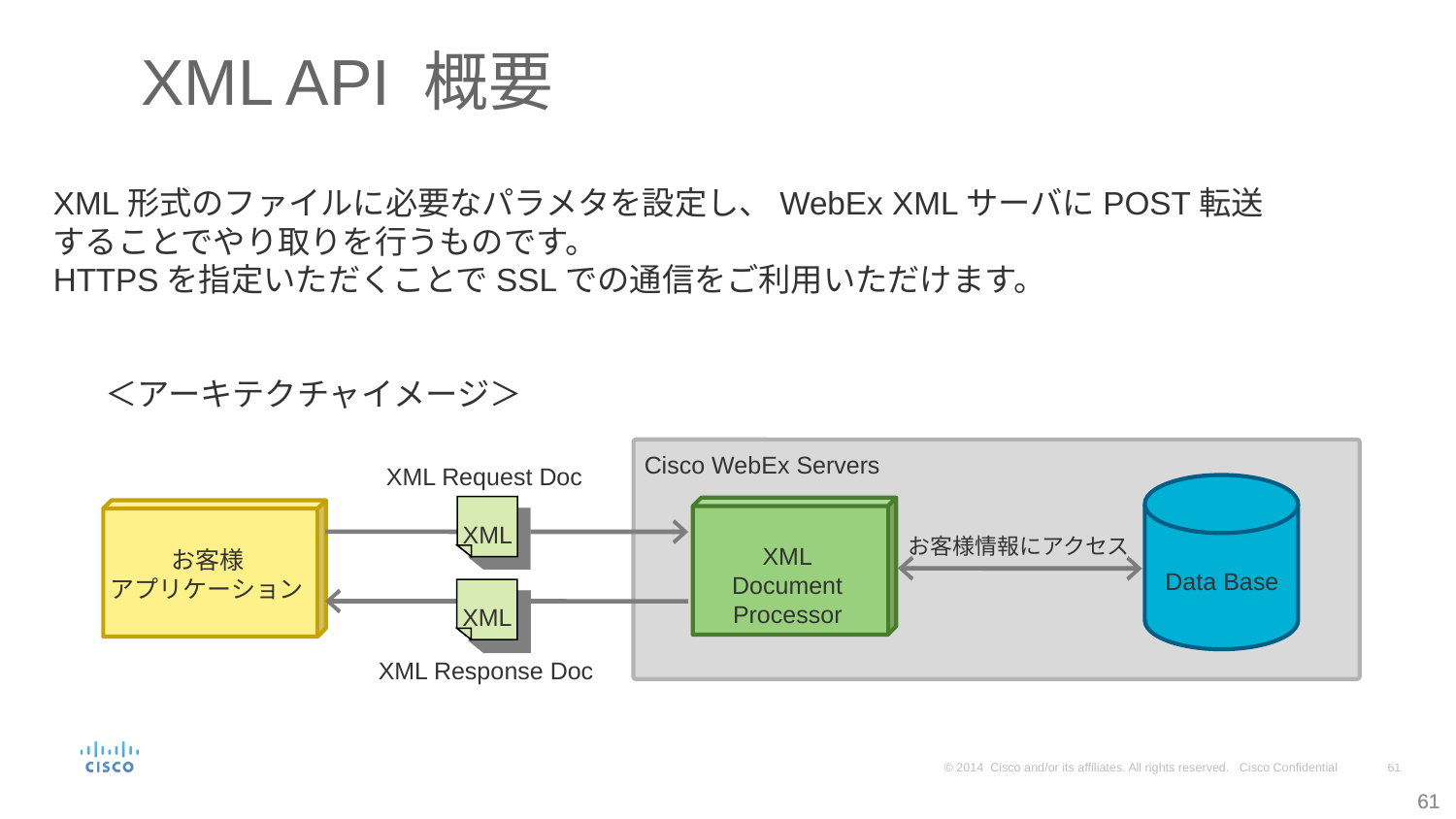

# XML API 概要
XML形式のファイルに必要なパラメタを設定し、WebEx XMLサーバにPOST転送
することでやり取りを行うものです。
HTTPSを指定いただくことでSSLでの通信をご利用いただけます。
＜アーキテクチャイメージ＞

Cisco WebEx Servers
XML Request Doc

XML

お客様情報にアクセス
XML
Document
Processor
お客様
アプリケーション
Data Base

XML
XML Response Doc